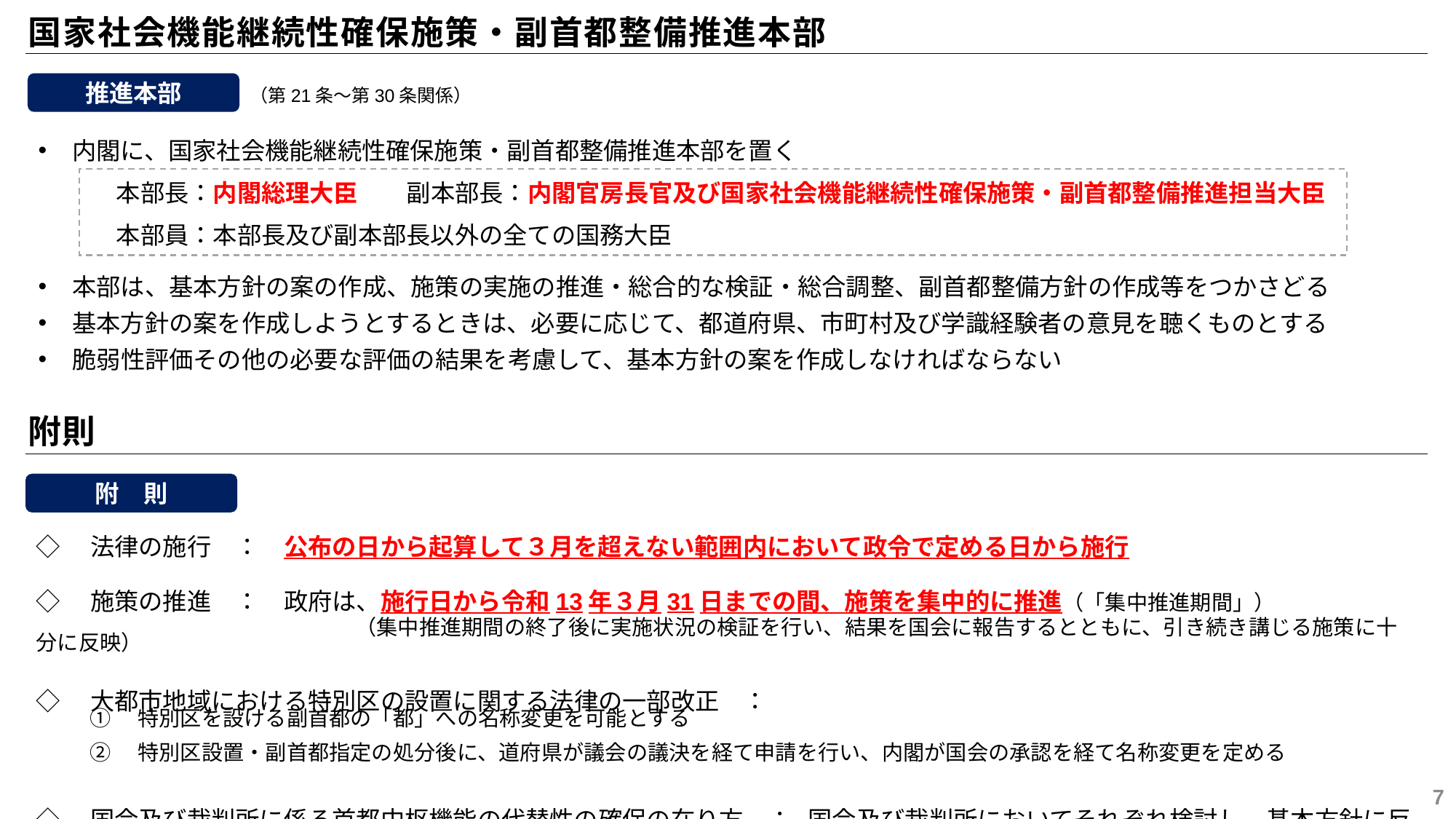

国家社会機能継続性確保施策・副首都整備推進本部
推進本部
（第21条～第30条関係）
内閣に、国家社会機能継続性確保施策・副首都整備推進本部を置く
　　　 本部長：内閣総理大臣　　副本部長：内閣官房長官及び国家社会機能継続性確保施策・副首都整備推進担当大臣
　　　 本部員：本部長及び副本部長以外の全ての国務大臣

本部は、基本方針の案の作成、施策の実施の推進・総合的な検証・総合調整、副首都整備方針の作成等をつかさどる
基本方針の案を作成しようとするときは、必要に応じて、都道府県、市町村及び学識経験者の意見を聴くものとする
脆弱性評価その他の必要な評価の結果を考慮して、基本方針の案を作成しなければならない

 附則
附　則
◇　法律の施行　：　公布の日から起算して３月を超えない範囲内において政令で定める日から施行

◇　施策の推進　：　政府は、施行日から令和13年３月31日までの間、施策を集中的に推進（「集中推進期間」）
　　　　　　　　　　　　　　　（集中推進期間の終了後に実施状況の検証を行い、結果を国会に報告するとともに、引き続き講じる施策に十分に反映）

◇　大都市地域における特別区の設置に関する法律の一部改正　：

◇　国会及び裁判所に係る首都中枢機能の代替性の確保の在り方　：   国会及び裁判所においてそれぞれ検討し、基本方針に反映
①　特別区を設ける副首都の「都」への名称変更を可能とする
②　特別区設置・副首都指定の処分後に、道府県が議会の議決を経て申請を行い、内閣が国会の承認を経て名称変更を定める
7